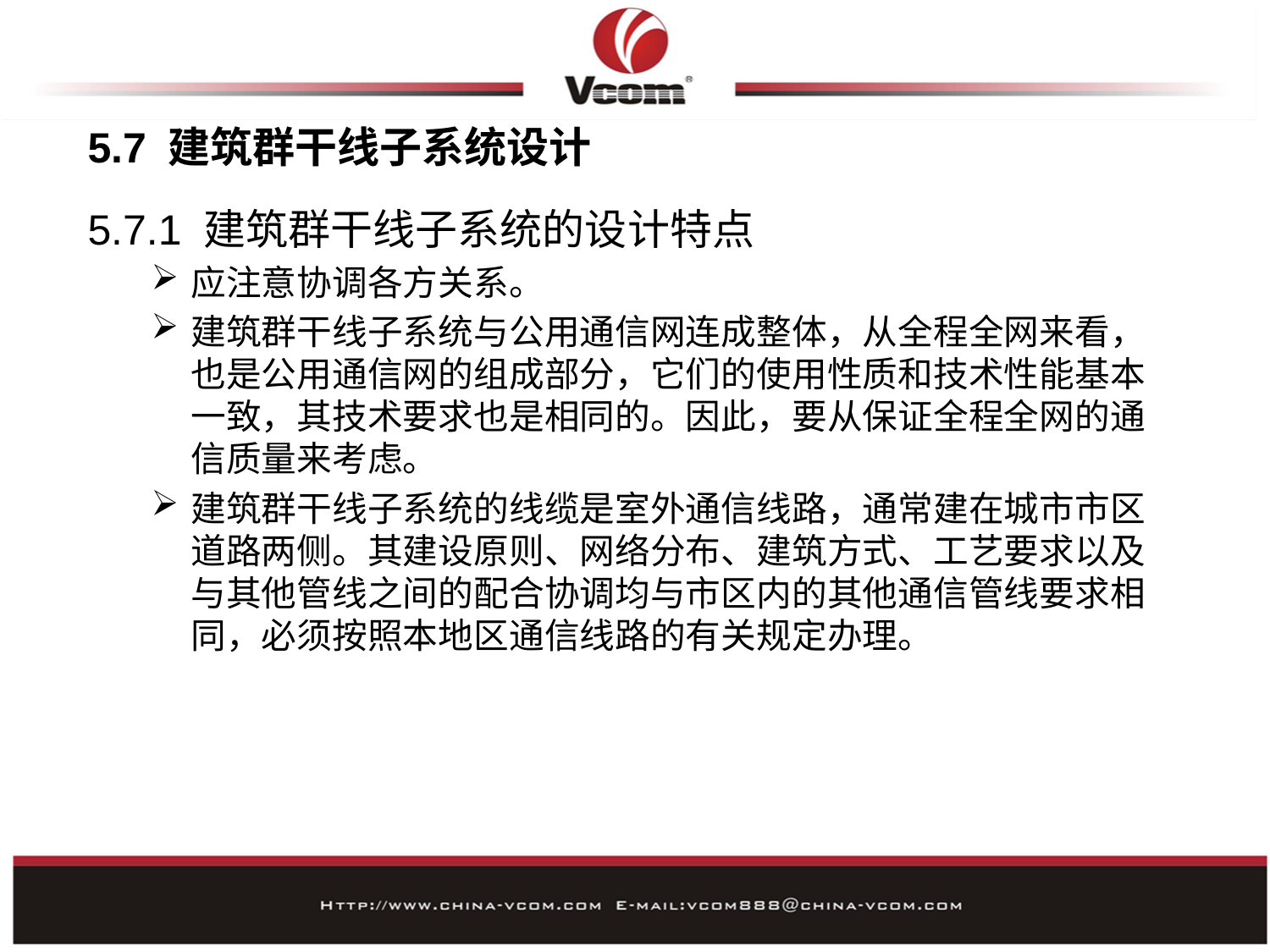

# 5.7 建筑群干线子系统设计
5.7.1 建筑群干线子系统的设计特点
应注意协调各方关系。
建筑群干线子系统与公用通信网连成整体，从全程全网来看，也是公用通信网的组成部分，它们的使用性质和技术性能基本一致，其技术要求也是相同的。因此，要从保证全程全网的通信质量来考虑。
建筑群干线子系统的线缆是室外通信线路，通常建在城市市区道路两侧。其建设原则、网络分布、建筑方式、工艺要求以及与其他管线之间的配合协调均与市区内的其他通信管线要求相同，必须按照本地区通信线路的有关规定办理。